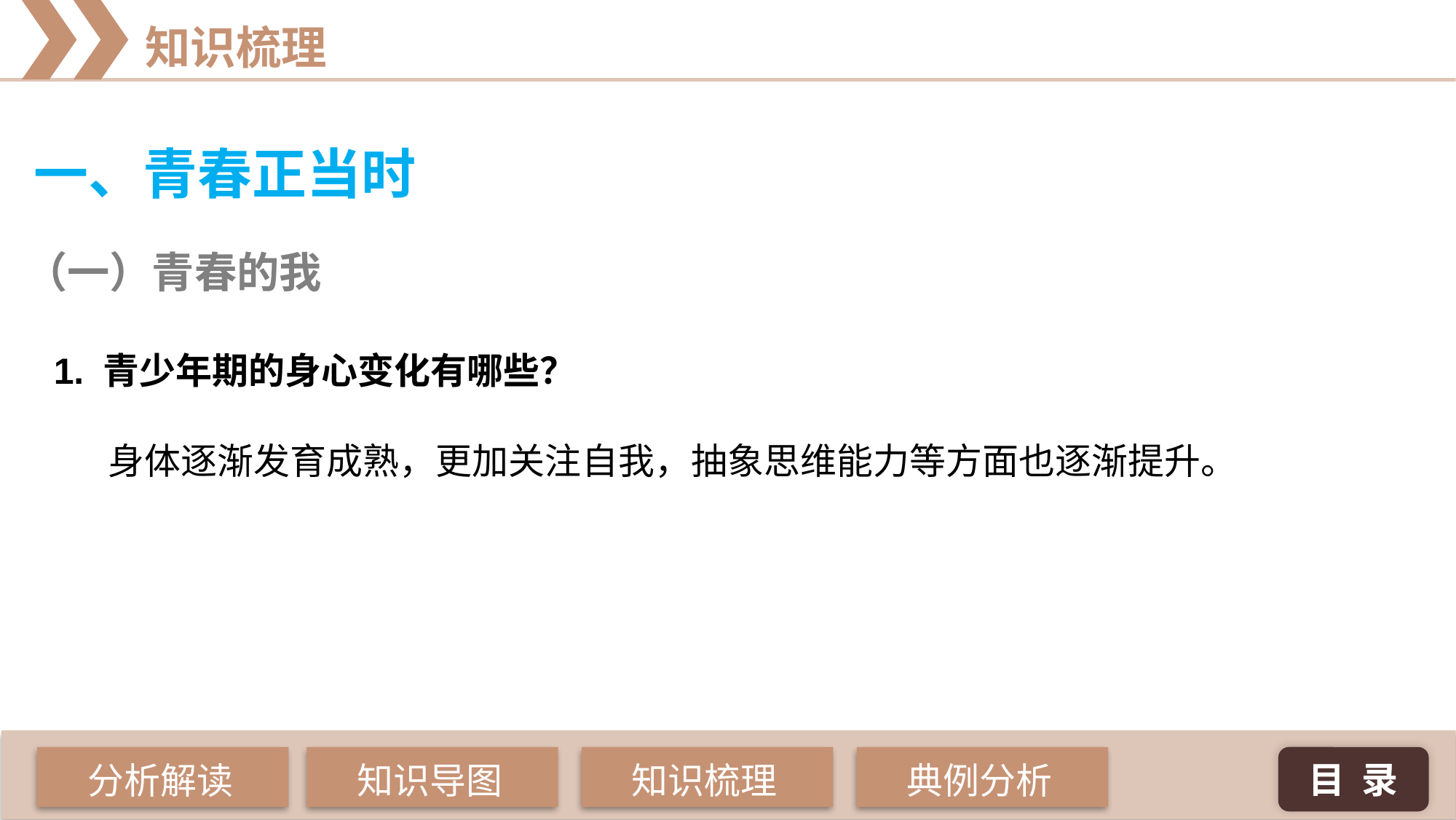

一、青春正当时
（一）青春的我
1. 青少年期的身心变化有哪些？
身体逐渐发育成熟，更加关注自我，抽象思维能力等方面也逐渐提升。